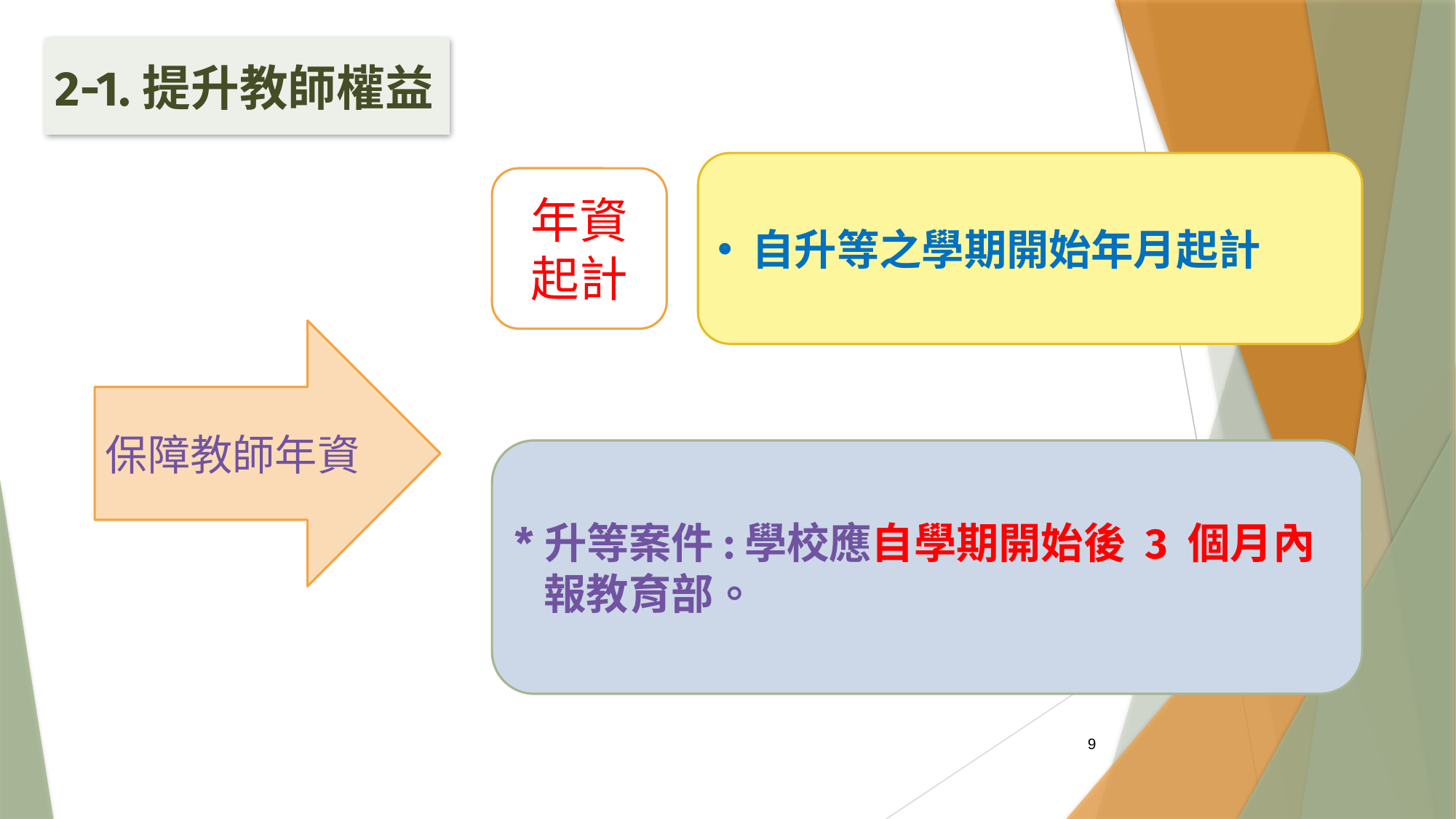

2-1.提升教師權益
自升等之學期開始年月起計
年資起計
保障教師年資
*升等案件:學校應自學期開始後 3 個月內      報教育部。
9